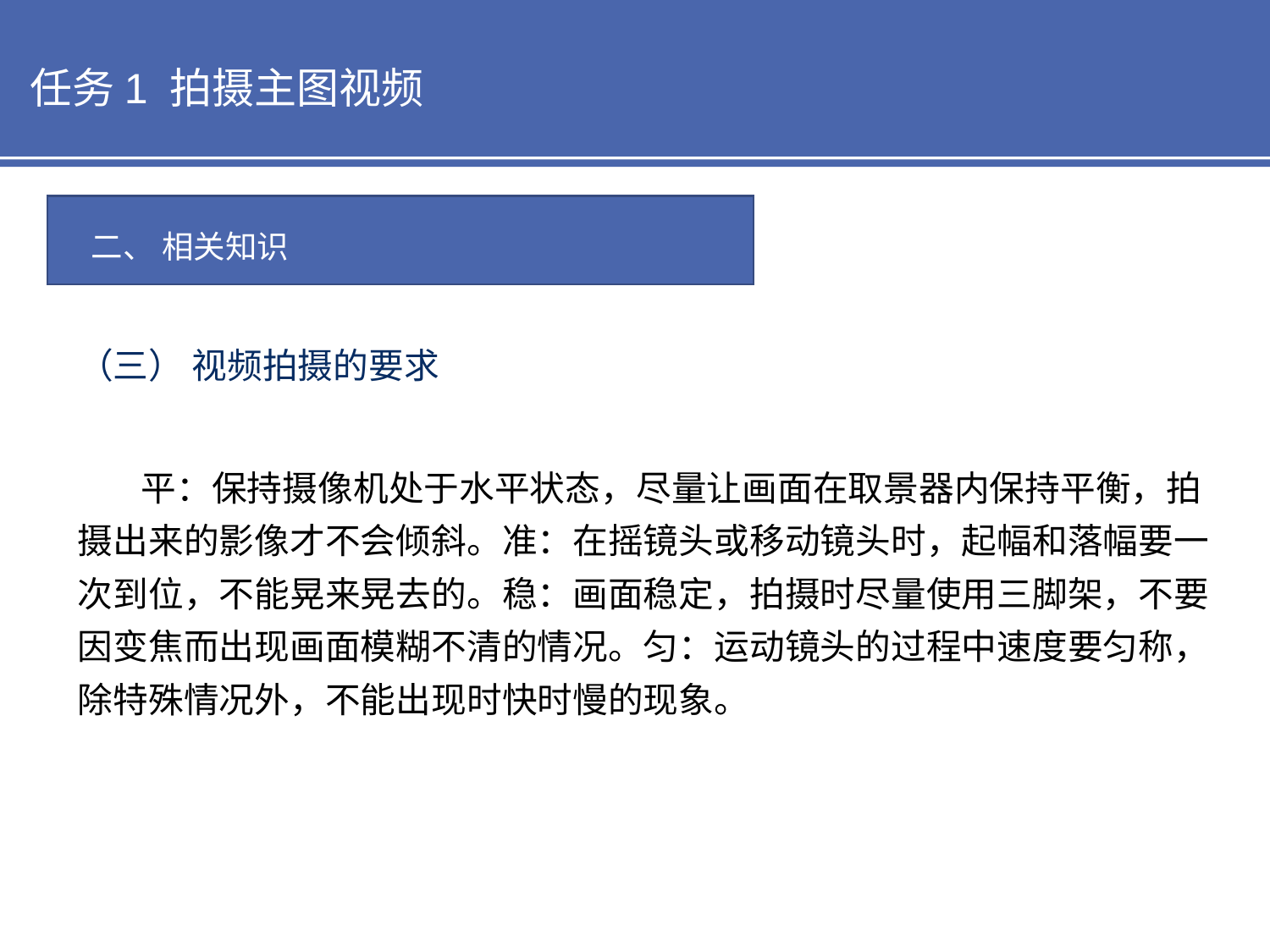

任务1 拍摄主图视频

二、 相关知识
（三） 视频拍摄的要求
       平：保持摄像机处于水平状态，尽量让画面在取景器内保持平衡，拍摄出来的影像才不会倾斜。准：在摇镜头或移动镜头时，起幅和落幅要一次到位，不能晃来晃去的。稳：画面稳定，拍摄时尽量使用三脚架，不要因变焦而出现画面模糊不清的情况。匀：运动镜头的过程中速度要匀称，除特殊情况外，不能出现时快时慢的现象。